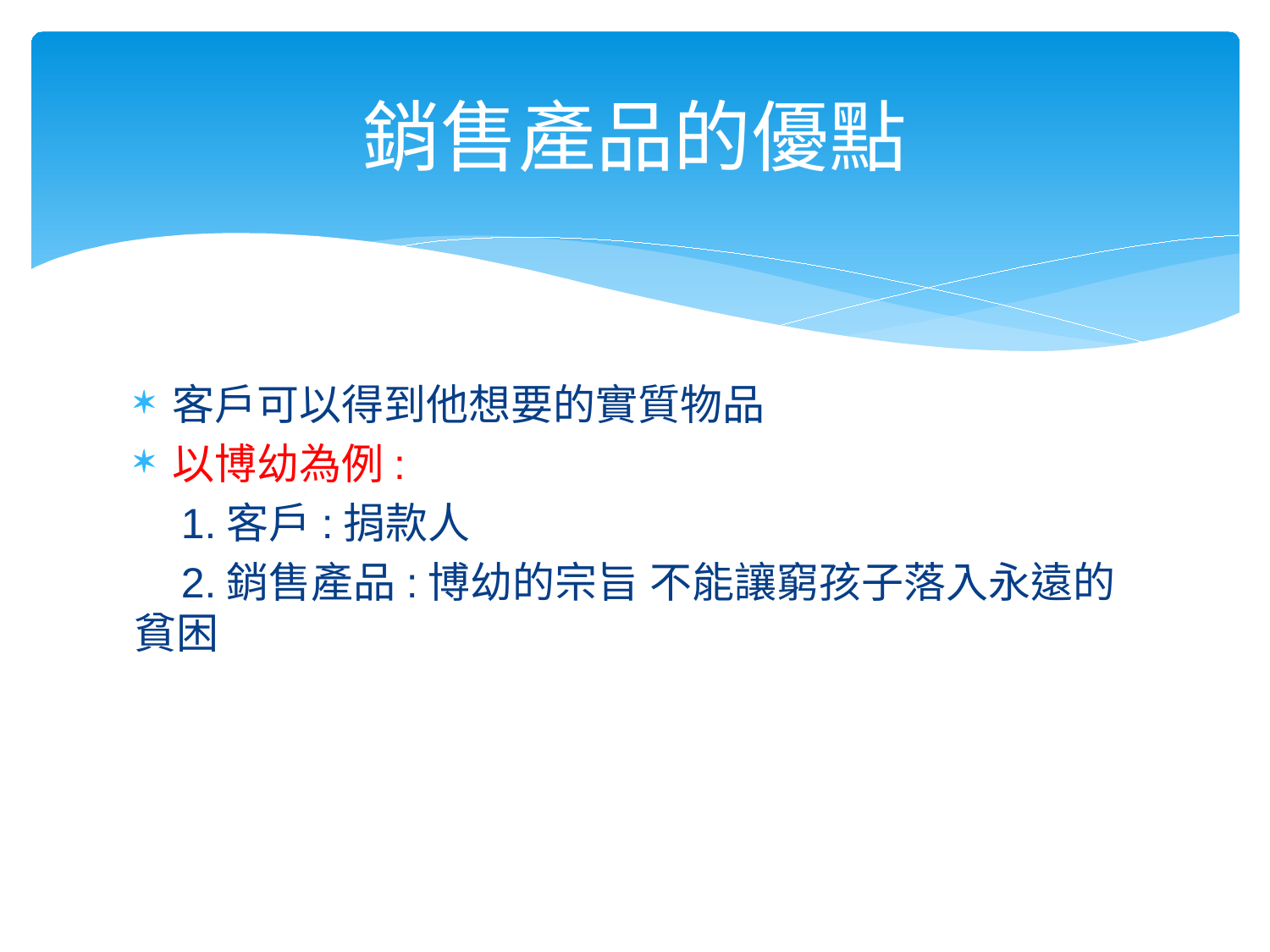

# 銷售產品的優點
客戶可以得到他想要的實質物品
以博幼為例:
    1.客戶:捐款人
    2.銷售產品:博幼的宗旨 不能讓窮孩子落入永遠的貧困